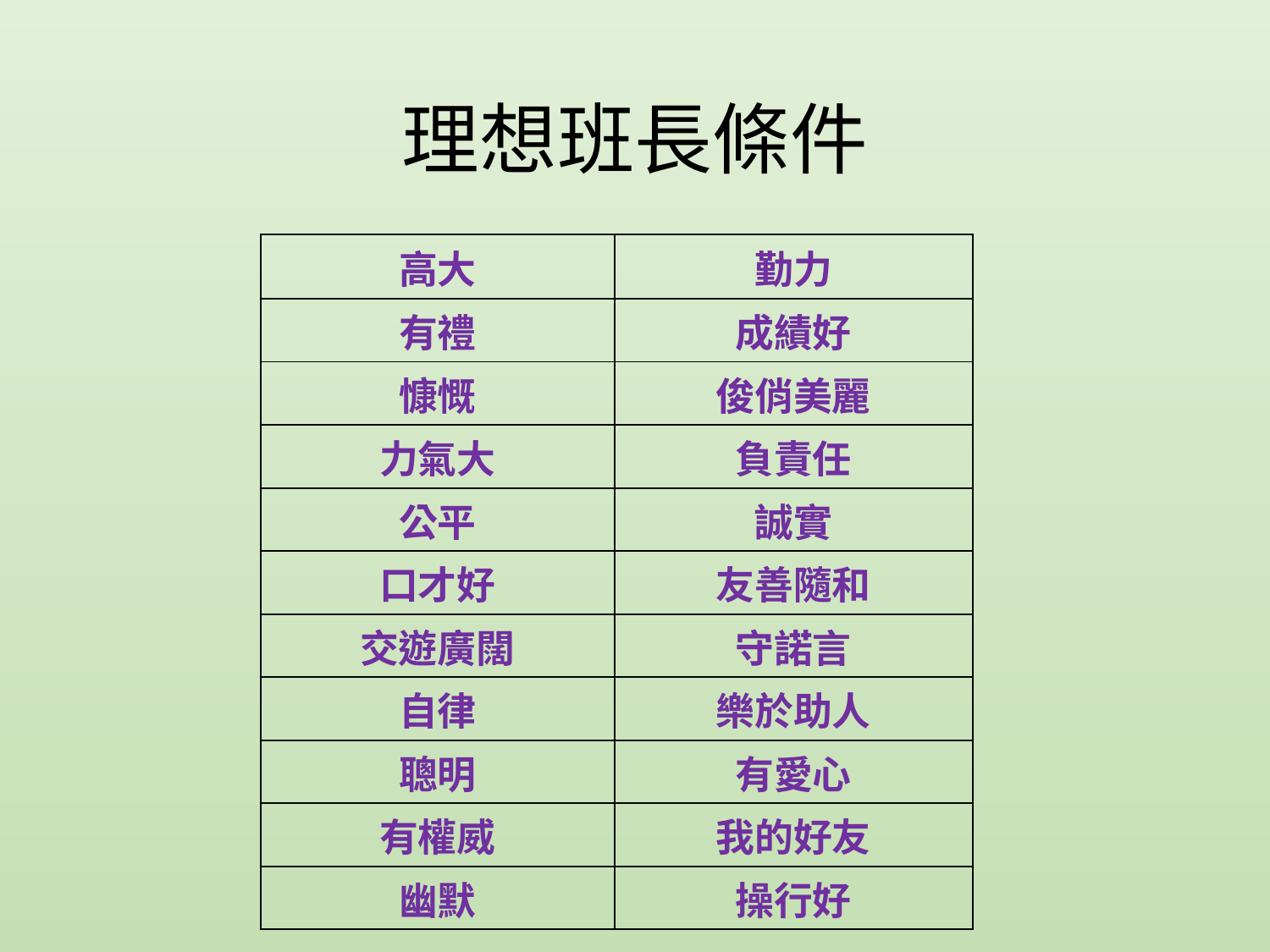

# 理想班長條件
| 高大 | 勤力 |
| --- | --- |
| 有禮 | 成績好 |
| 慷慨 | 俊俏美麗 |
| 力氣大 | 負責任 |
| 公平 | 誠實 |
| 口才好 | 友善隨和 |
| 交遊廣闊 | 守諾言 |
| 自律 | 樂於助人 |
| 聰明 | 有愛心 |
| 有權威 | 我的好友 |
| 幽默 | 操行好 |